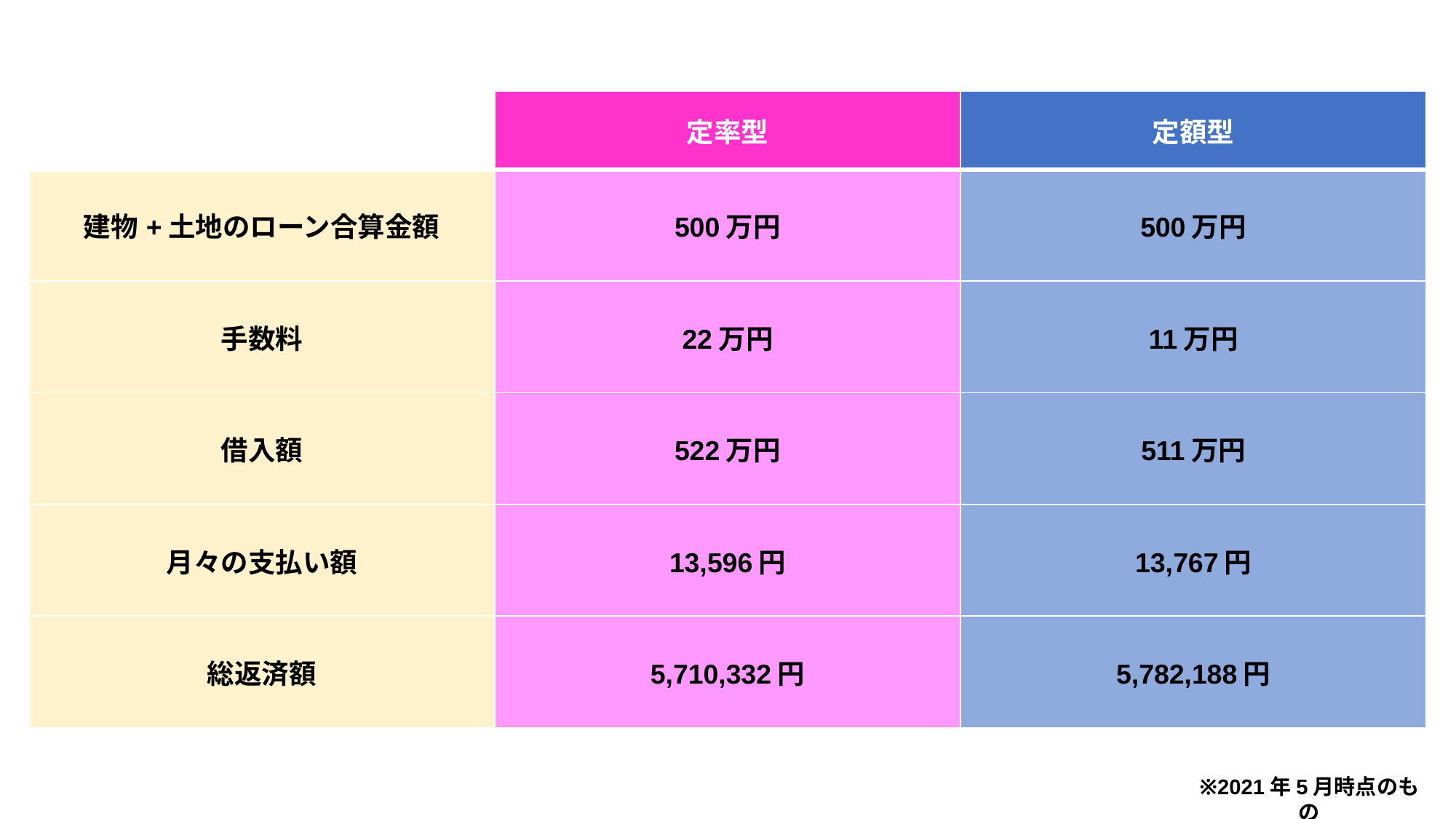

|  | 定率型 | 定額型 |
| --- | --- | --- |
| 建物+土地のローン合算金額 | 500万円 | 500万円 |
| 手数料 | 22万円 | 11万円 |
| 借入額 | 522万円 | 511万円 |
| 月々の支払い額 | 13,596円 | 13,767円 |
| 総返済額 | 5,710,332円 | 5,782,188円 |
※2021年5月時点のもの